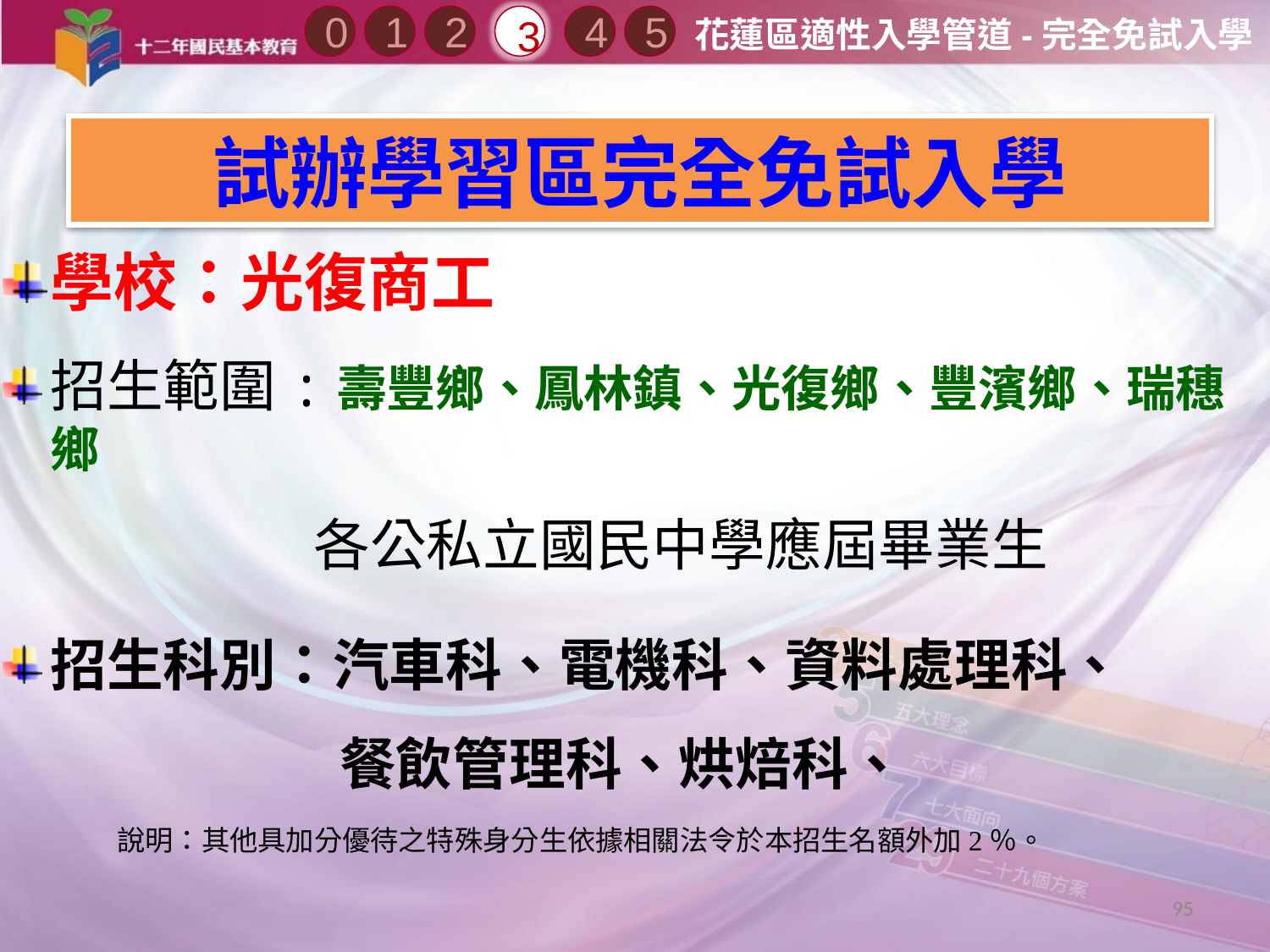

0
2
3
1
4
5
花蓮區適性入學管道-完全免試入學
# 試辦學習區完全免試入學
學校：光復商工
招生範圍:壽豐鄉、鳳林鎮、光復鄉、豐濱鄉、瑞穗鄉
各公私立國民中學應屆畢業生
招生科別：汽車科、電機科、資料處理科、
餐飲管理科、烘焙科、

說明：其他具加分優待之特殊身分生依據相關法令於本招生名額外加2％。
95